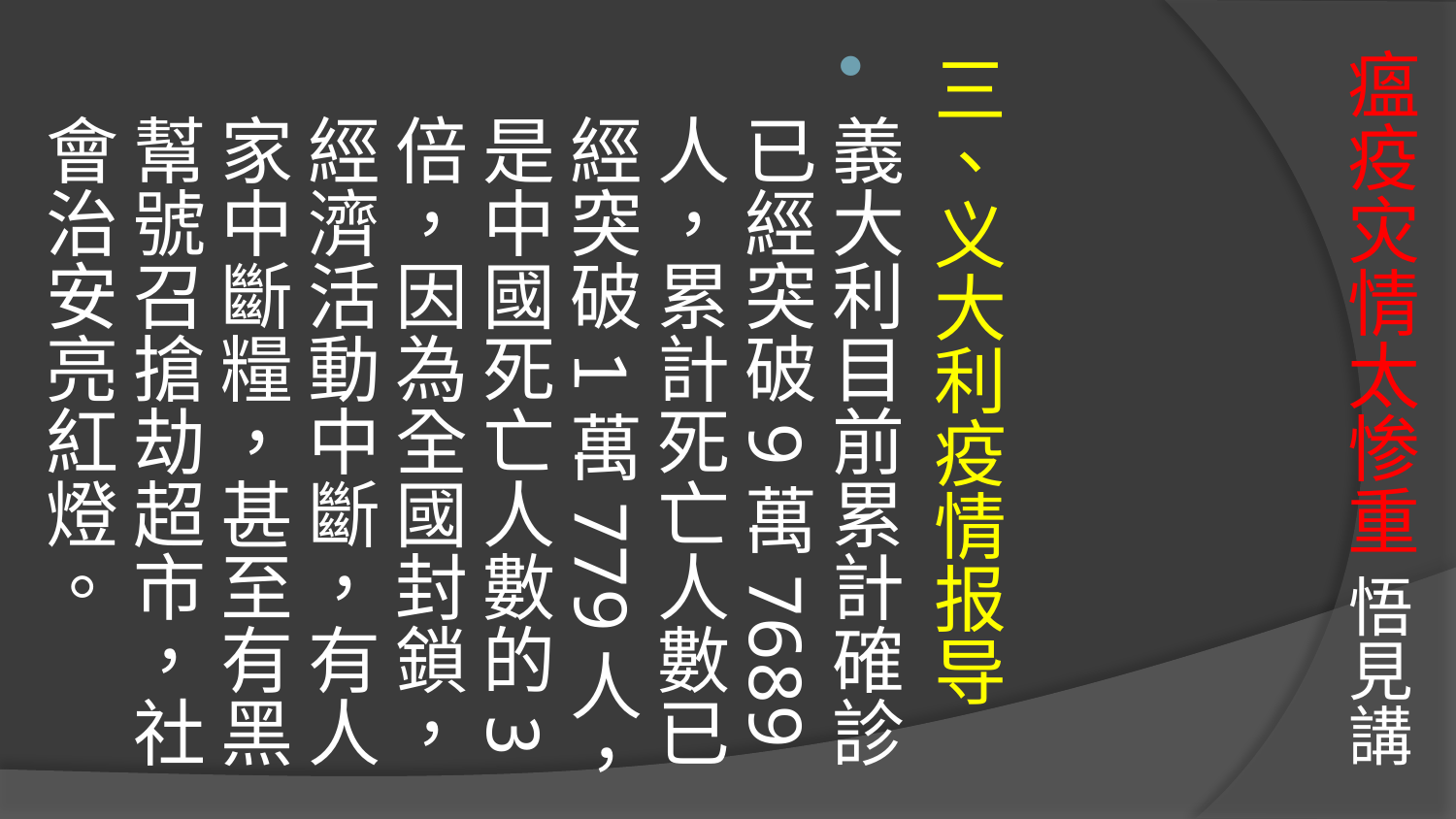

# 瘟疫灾情太惨重 悟見講
三、义大利疫情报导
義大利目前累計確診已經突破9萬7689人，累計死亡人數已經突破1萬779人，是中國死亡人數的3倍，因為全國封鎖，經濟活動中斷，有人家中斷糧，甚至有黑幫號召搶劫超市，社會治安亮紅燈。